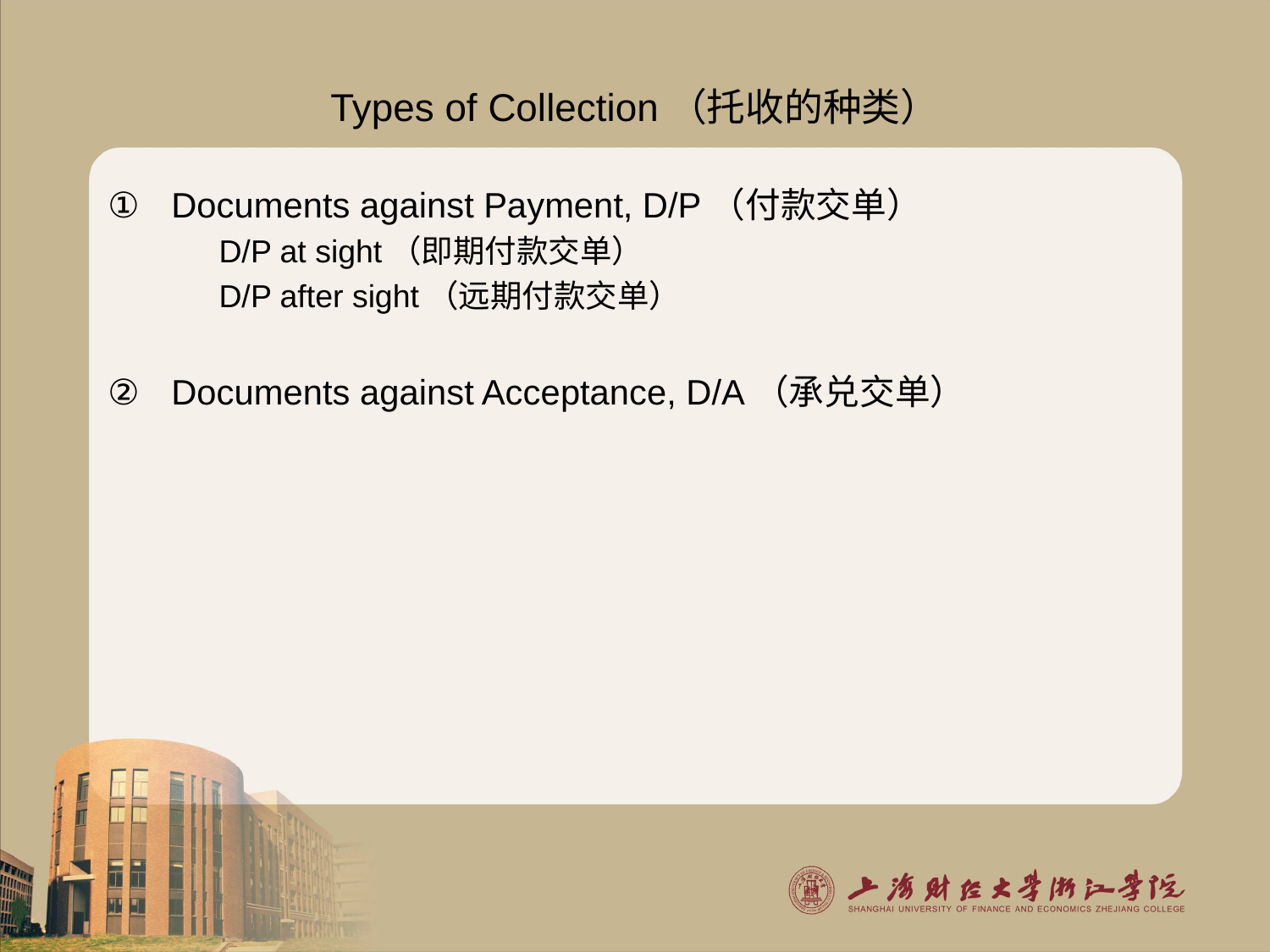

# Types of Collection（托收的种类）
Documents against Payment, D/P（付款交单）
D/P at sight（即期付款交单）
D/P after sight（远期付款交单）

Documents against Acceptance, D/A（承兑交单）